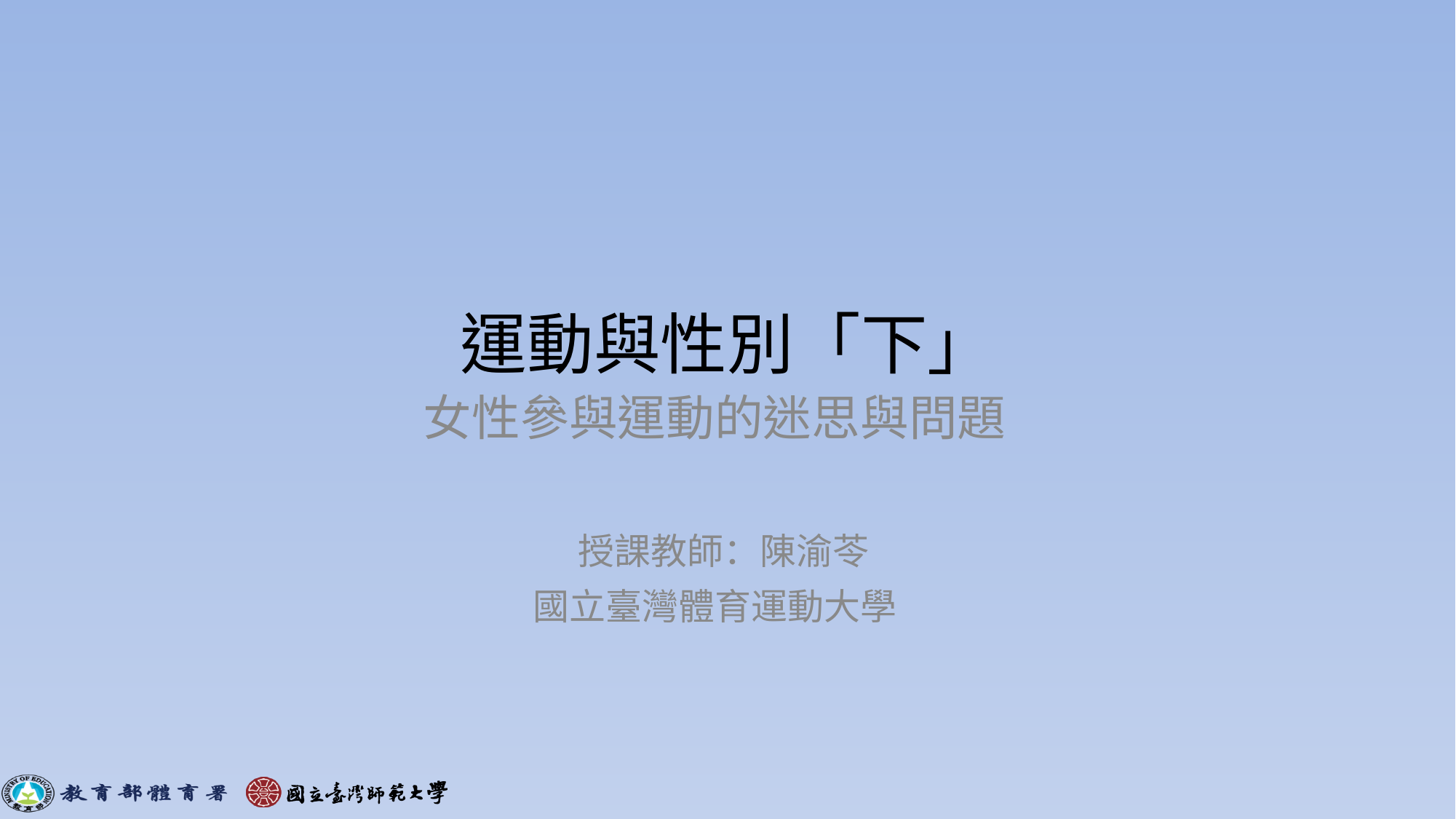

# 運動與性別「下」
女性參與運動的迷思與問題

 授課教師：陳渝苓
國立臺灣體育運動大學